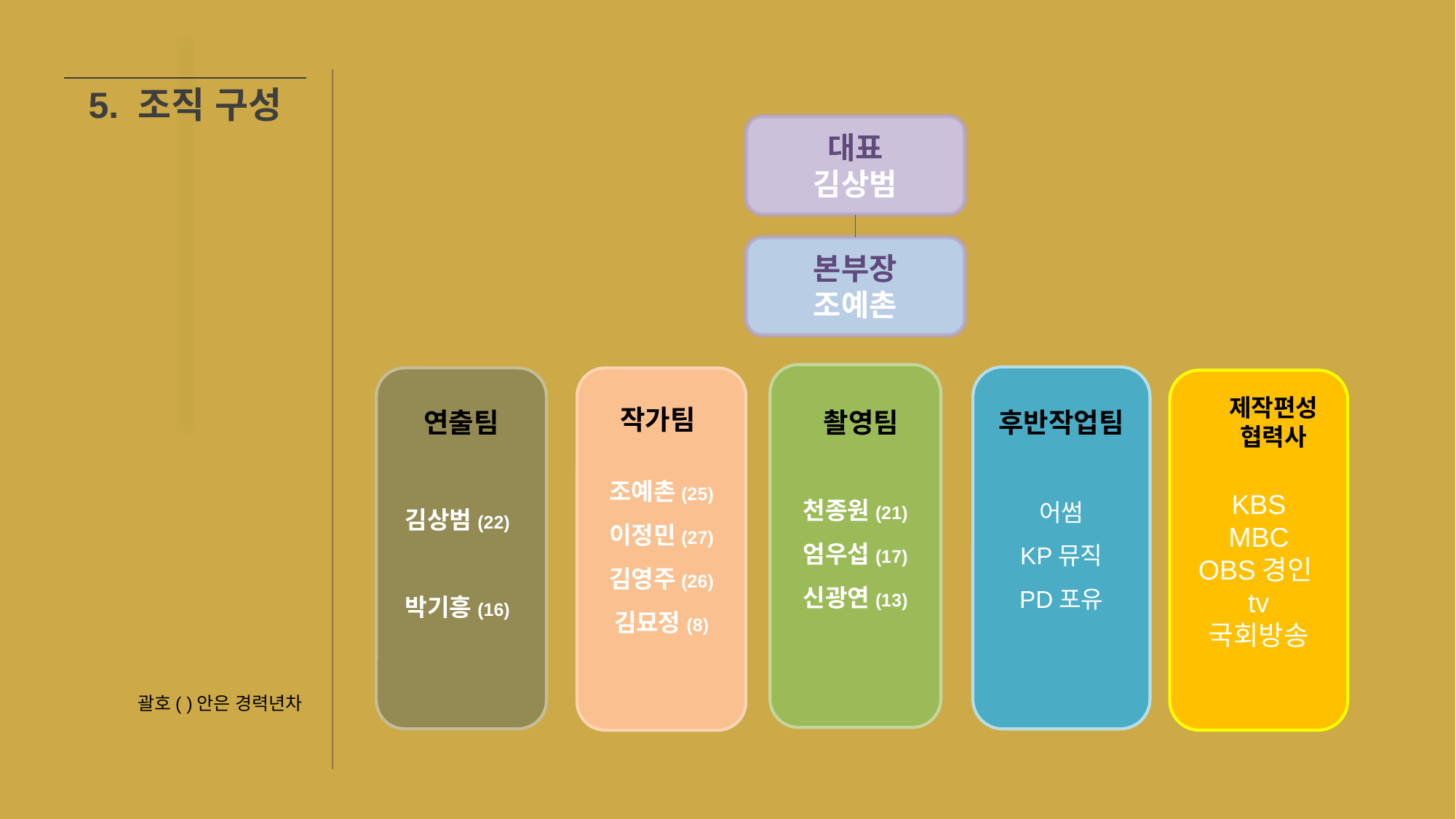

5. 조직 구성
대표
김상범
본부장
조예촌
천종원(21)
엄우섭(17)
신광연(13)

어썸
KP뮤직
PD포유

  김상범(22)
  박기흥(16)
조예촌(25)
이정민(27)
김영주(26)
김묘정(8)

KBS
MBC
OBS경인tv
국회방송
제작편성
협력사
작가팀
연출팀
촬영팀
후반작업팀
괄호( )안은 경력년차